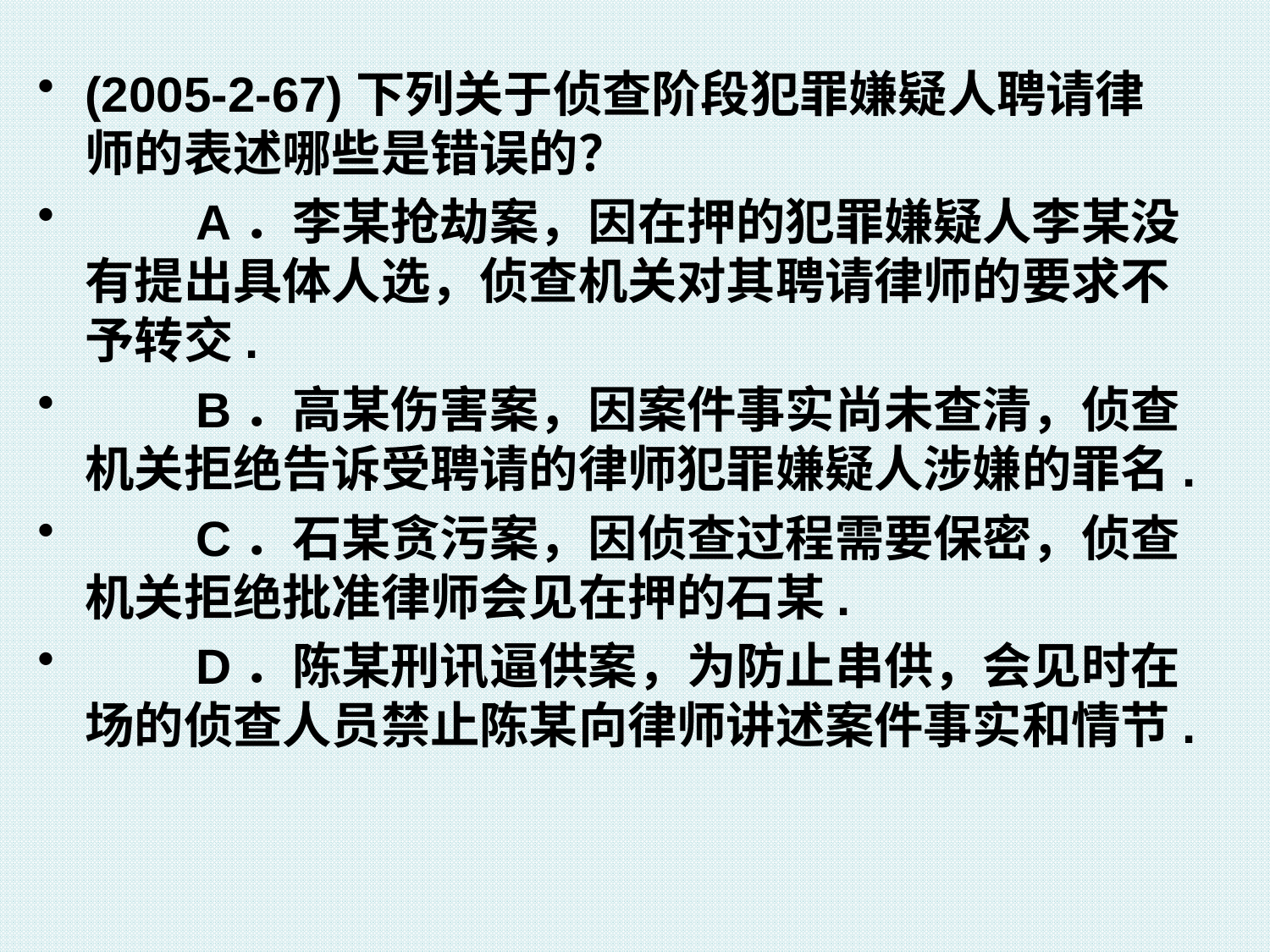

(2005-2-67)下列关于侦查阶段犯罪嫌疑人聘请律师的表述哪些是错误的？
　　A．李某抢劫案，因在押的犯罪嫌疑人李某没有提出具体人选，侦查机关对其聘请律师的要求不予转交.
　　B．高某伤害案，因案件事实尚未查清，侦查机关拒绝告诉受聘请的律师犯罪嫌疑人涉嫌的罪名.
　　C．石某贪污案，因侦查过程需要保密，侦查机关拒绝批准律师会见在押的石某.
　　D．陈某刑讯逼供案，为防止串供，会见时在场的侦查人员禁止陈某向律师讲述案件事实和情节.